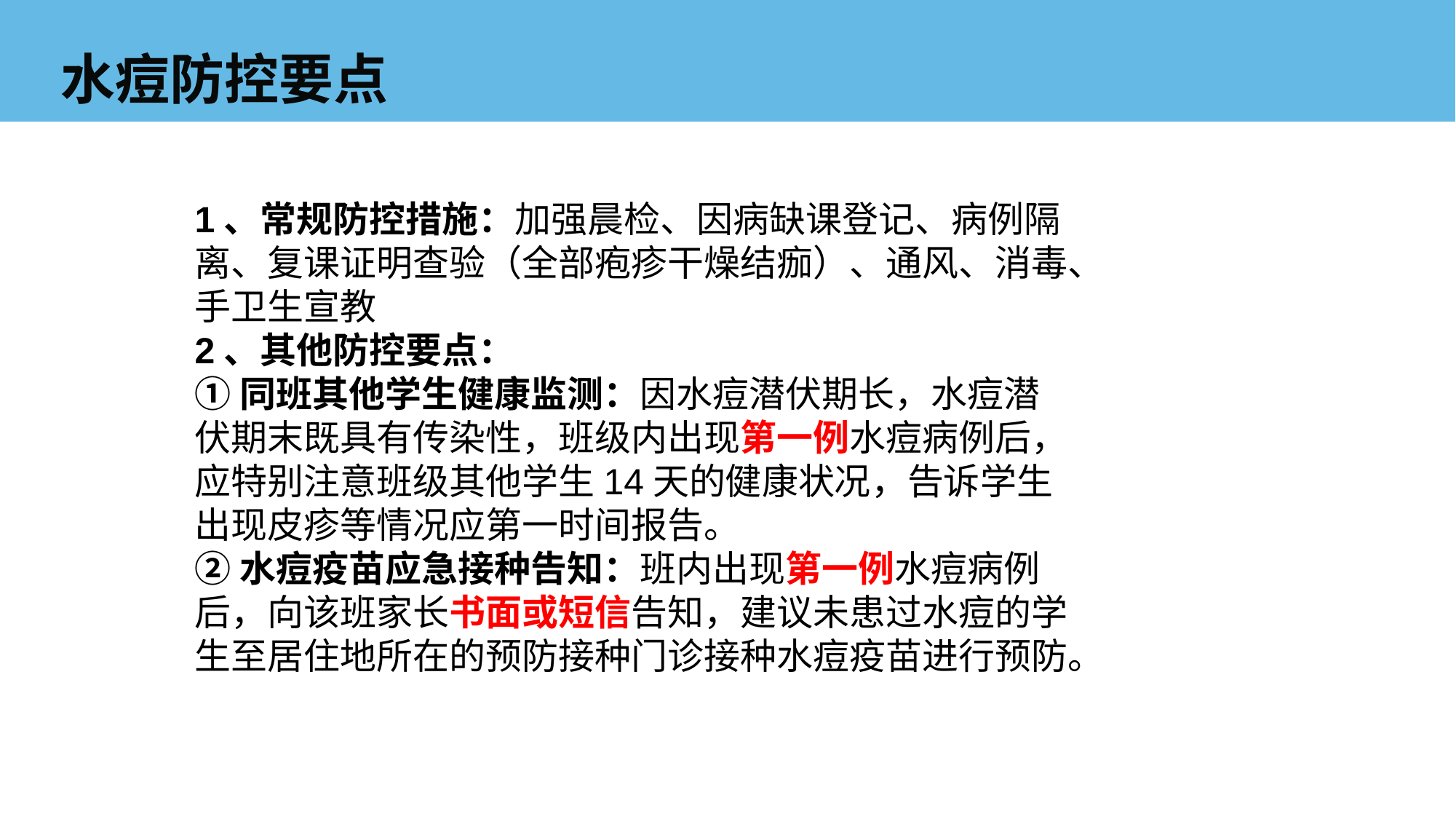

水痘防控要点
1、常规防控措施：加强晨检、因病缺课登记、病例隔离、复课证明查验（全部疱疹干燥结痂）、通风、消毒、手卫生宣教
2、其他防控要点：
①同班其他学生健康监测：因水痘潜伏期长，水痘潜伏期末既具有传染性，班级内出现第一例水痘病例后，应特别注意班级其他学生14天的健康状况，告诉学生出现皮疹等情况应第一时间报告。
②水痘疫苗应急接种告知：班内出现第一例水痘病例后，向该班家长书面或短信告知，建议未患过水痘的学生至居住地所在的预防接种门诊接种水痘疫苗进行预防。